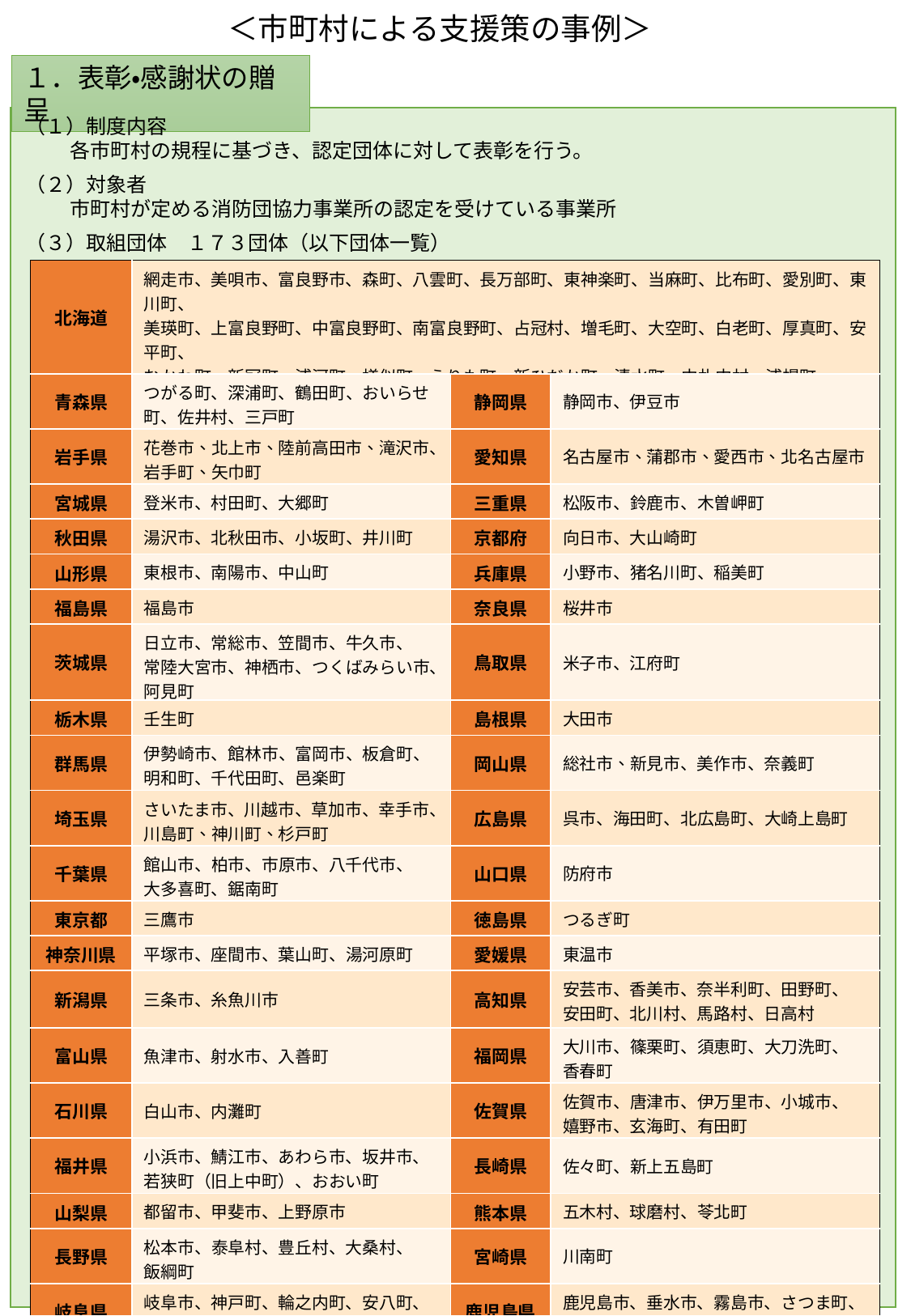

＜市町村による支援策の事例＞
１．表彰・感謝状の贈呈

（１）制度内容
　　 各市町村の規程に基づき、認定団体に対して表彰を行う。

（２）対象者
　　 市町村が定める消防団協力事業所の認定を受けている事業所

（３）取組団体　１７３団体（以下団体一覧）
【１７３団体】
| 北海道 | 網走市、美唄市、富良野市、森町、八雲町、長万部町、東神楽町、当麻町、比布町、愛別町、東川町、 美瑛町、上富良野町、中富良野町、南富良野町、占冠村、増毛町、大空町、白老町、厚真町、安平町、 むかわ町、新冠町、浦河町、様似町、えりも町、新ひだか町、清水町、中札内村、浦幌町 |  |  |
| --- | --- | --- | --- |
| 青森県 | つがる町、深浦町、鶴田町、おいらせ町、佐井村、三戸町 | 静岡県 | 静岡市、伊豆市 |
| 岩手県 | 花巻市、北上市、陸前高田市、滝沢市、 岩手町、矢巾町 | 愛知県 | 名古屋市、蒲郡市、愛西市、北名古屋市 |
| 宮城県 | 登米市、村田町、大郷町 | 三重県 | 松阪市、鈴鹿市、木曽岬町 |
| 秋田県 | 湯沢市、北秋田市、小坂町、井川町 | 京都府 | 向日市、大山崎町 |
| 山形県 | 東根市、南陽市、中山町 | 兵庫県 | 小野市、猪名川町、稲美町 |
| 福島県 | 福島市 | 奈良県 | 桜井市 |
| 茨城県 | 日立市、常総市、笠間市、牛久市、 常陸大宮市、神栖市、つくばみらい市、 阿見町 | 鳥取県 | 米子市、江府町 |
| 栃木県 | 壬生町 | 島根県 | 大田市 |
| 群馬県 | 伊勢崎市、館林市、富岡市、板倉町、 明和町、千代田町、邑楽町 | 岡山県 | 総社市、新見市、美作市、奈義町 |
| 埼玉県 | さいたま市、川越市、草加市、幸手市、 川島町、神川町、杉戸町 | 広島県 | 呉市、海田町、北広島町、大崎上島町 |
| 千葉県 | 館山市、柏市、市原市、八千代市、 大多喜町、鋸南町 | 山口県 | 防府市 |
| 東京都 | 三鷹市 | 徳島県 | つるぎ町 |
| 神奈川県 | 平塚市、座間市、葉山町、湯河原町 | 愛媛県 | 東温市 |
| 新潟県 | 三条市、糸魚川市 | 高知県 | 安芸市、香美市、奈半利町、田野町、 安田町、北川村、馬路村、日高村 |
| 富山県 | 魚津市、射水市、入善町 | 福岡県 | 大川市、篠栗町、須恵町、大刀洗町、 香春町 |
| 石川県 | 白山市、内灘町 | 佐賀県 | 佐賀市、唐津市、伊万里市、小城市、 嬉野市、玄海町、有田町 |
| 福井県 | 小浜市、鯖江市、あわら市、坂井市、 若狭町（旧上中町）、おおい町 | 長崎県 | 佐々町、新上五島町 |
| 山梨県 | 都留市、甲斐市、上野原市 | 熊本県 | 五木村、球磨村、苓北町 |
| 長野県 | 松本市、泰阜村、豊丘村、大桑村、 飯綱町 | 宮崎県 | 川南町 |
| 岐阜県 | 岐阜市、神戸町、輪之内町、安八町、 御嵩町 | 鹿児島県 | 鹿児島市、垂水市、霧島市、さつま町、 南種子町 |